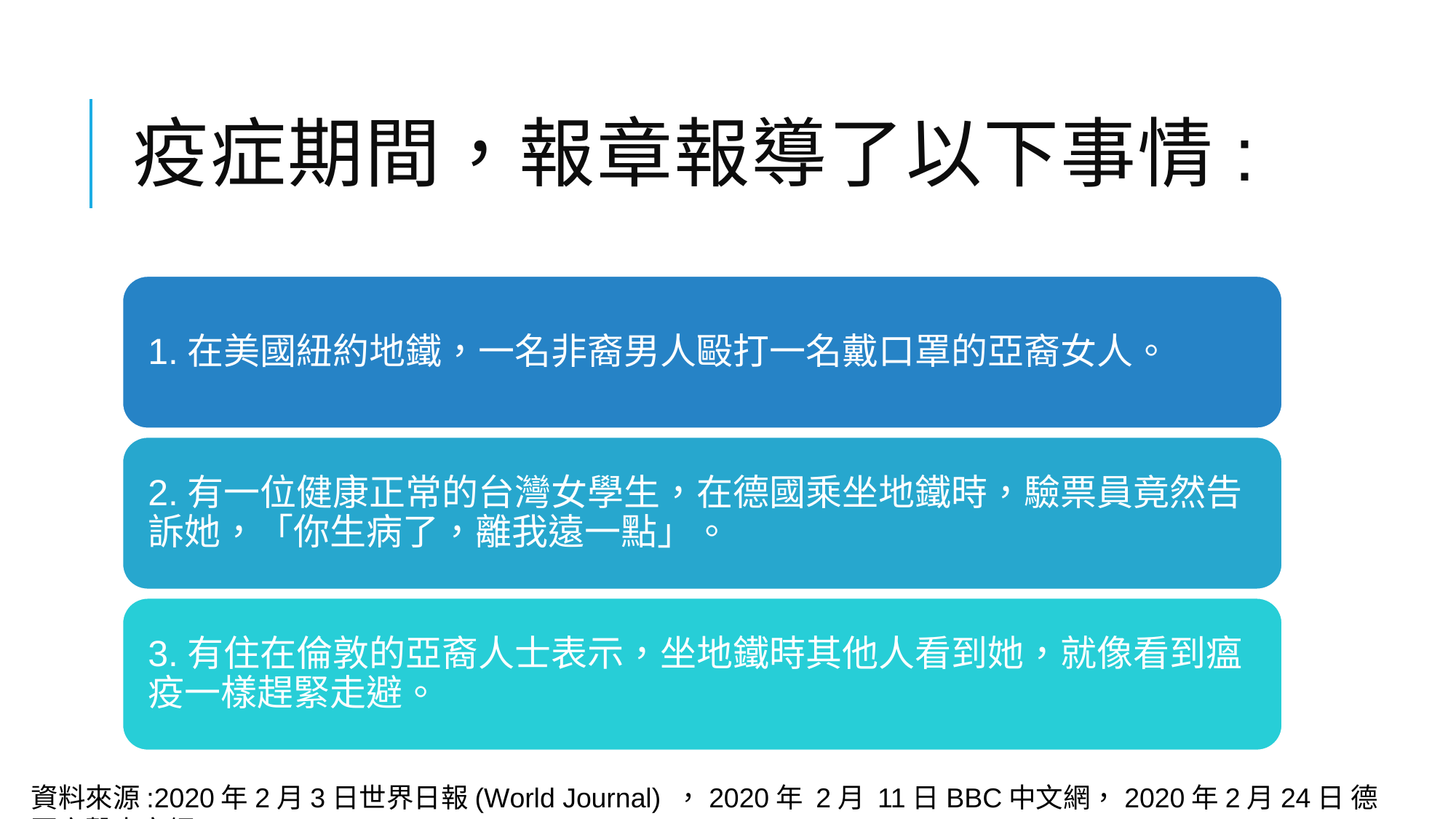

# 疫症期間，報章報導了以下事情:
1.在美國紐約地鐵，一名非裔男人毆打一名戴口罩的亞裔女人。
2.有一位健康正常的台灣女學生，在德國乘坐地鐵時，驗票員竟然告訴她，「你生病了，離我遠一點」。
3.有住在倫敦的亞裔人士表示，坐地鐵時其他人看到她，就像看到瘟疫一樣趕緊走避。
資料來源:2020年2月3日世界日報(World Journal) ，2020年 2月 11日BBC中文網，2020年2月24日 德國之聲中文網